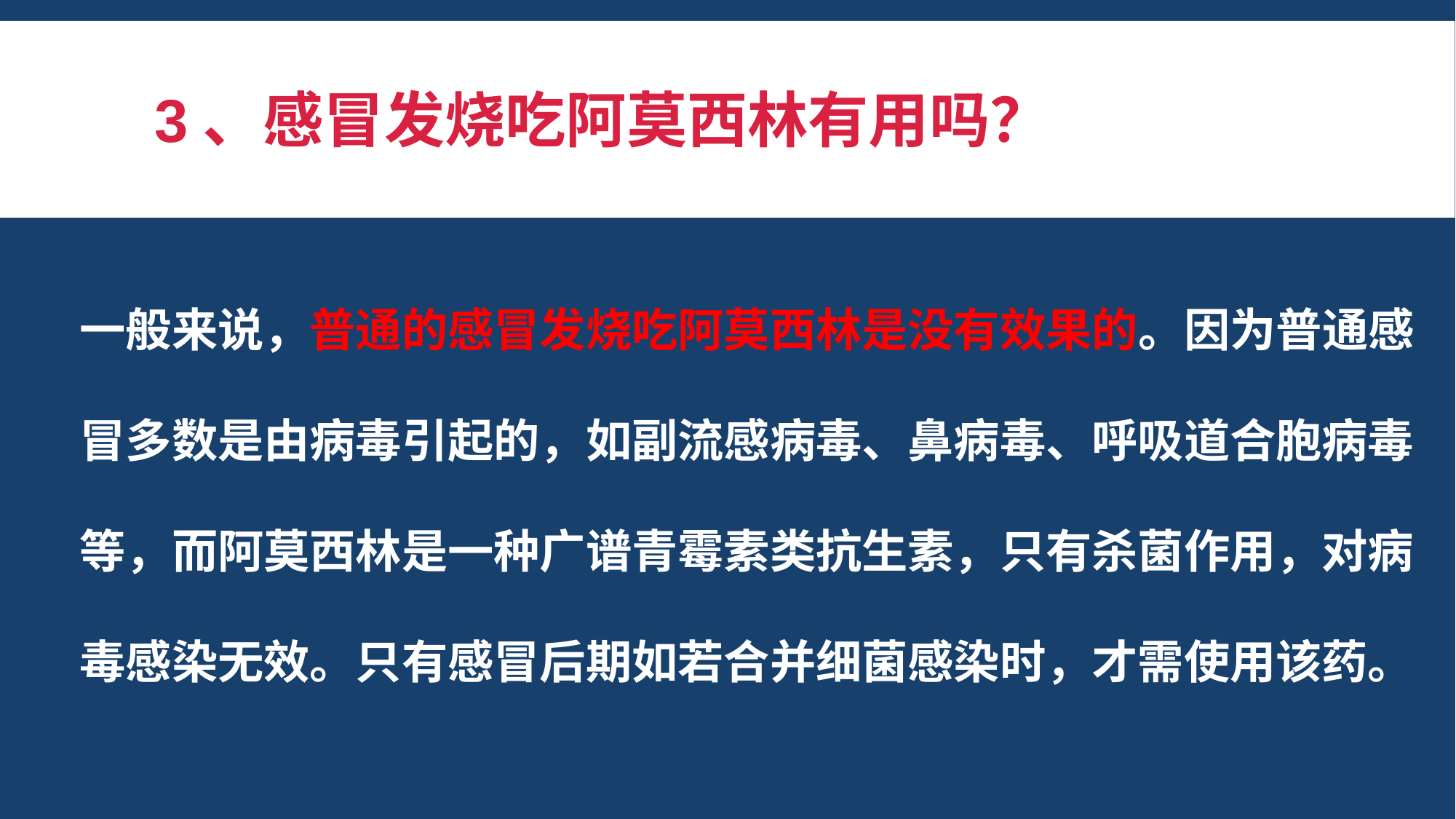

# 3、感冒发烧吃阿莫西林有用吗？
一般来说，普通的感冒发烧吃阿莫西林是没有效果的。因为普通感冒多数是由病毒引起的，如副流感病毒、鼻病毒、呼吸道合胞病毒等，而阿莫西林是一种广谱青霉素类抗生素，只有杀菌作用，对病毒感染无效。只有感冒后期如若合并细菌感染时，才需使用该药。